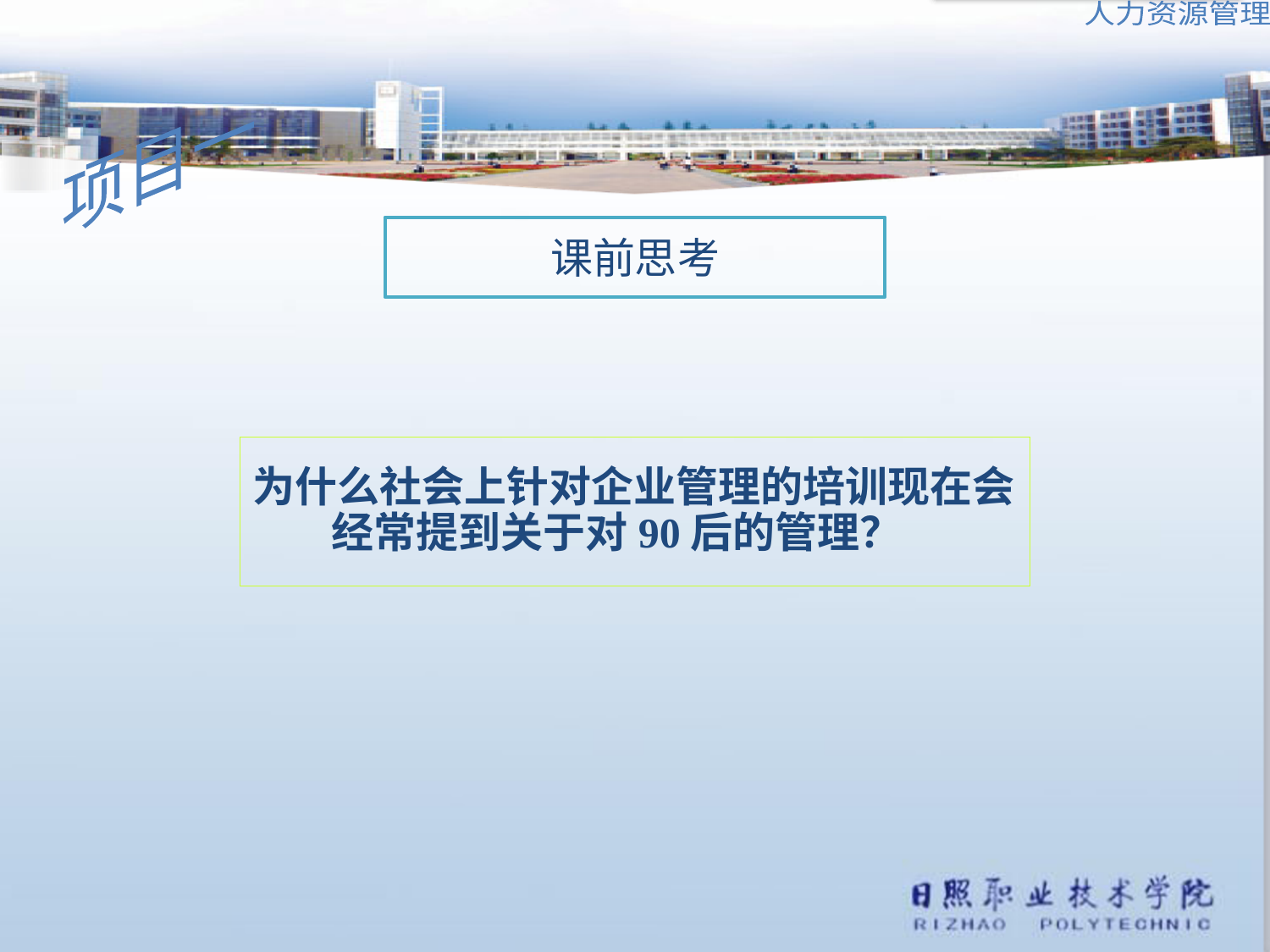

课前思考
为什么社会上针对企业管理的培训现在会经常提到关于对90后的管理？